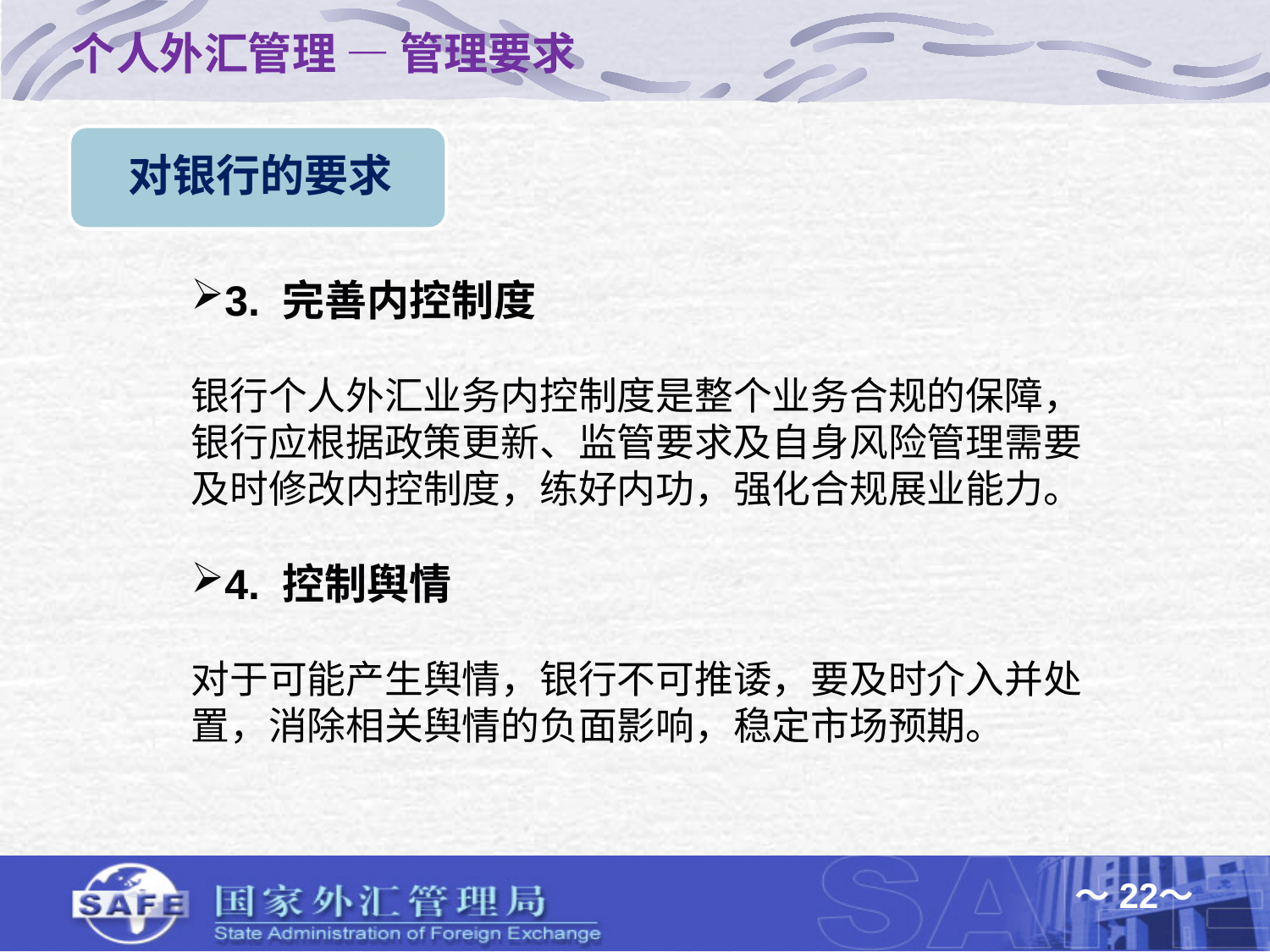

个人外汇管理 — 管理要求
对银行的要求

3. 完善内控制度

银行个人外汇业务内控制度是整个业务合规的保障，银行应根据政策更新、监管要求及自身风险管理需要及时修改内控制度，练好内功，强化合规展业能力。

4. 控制舆情

对于可能产生舆情，银行不可推诿，要及时介入并处置，消除相关舆情的负面影响，稳定市场预期。

～22～